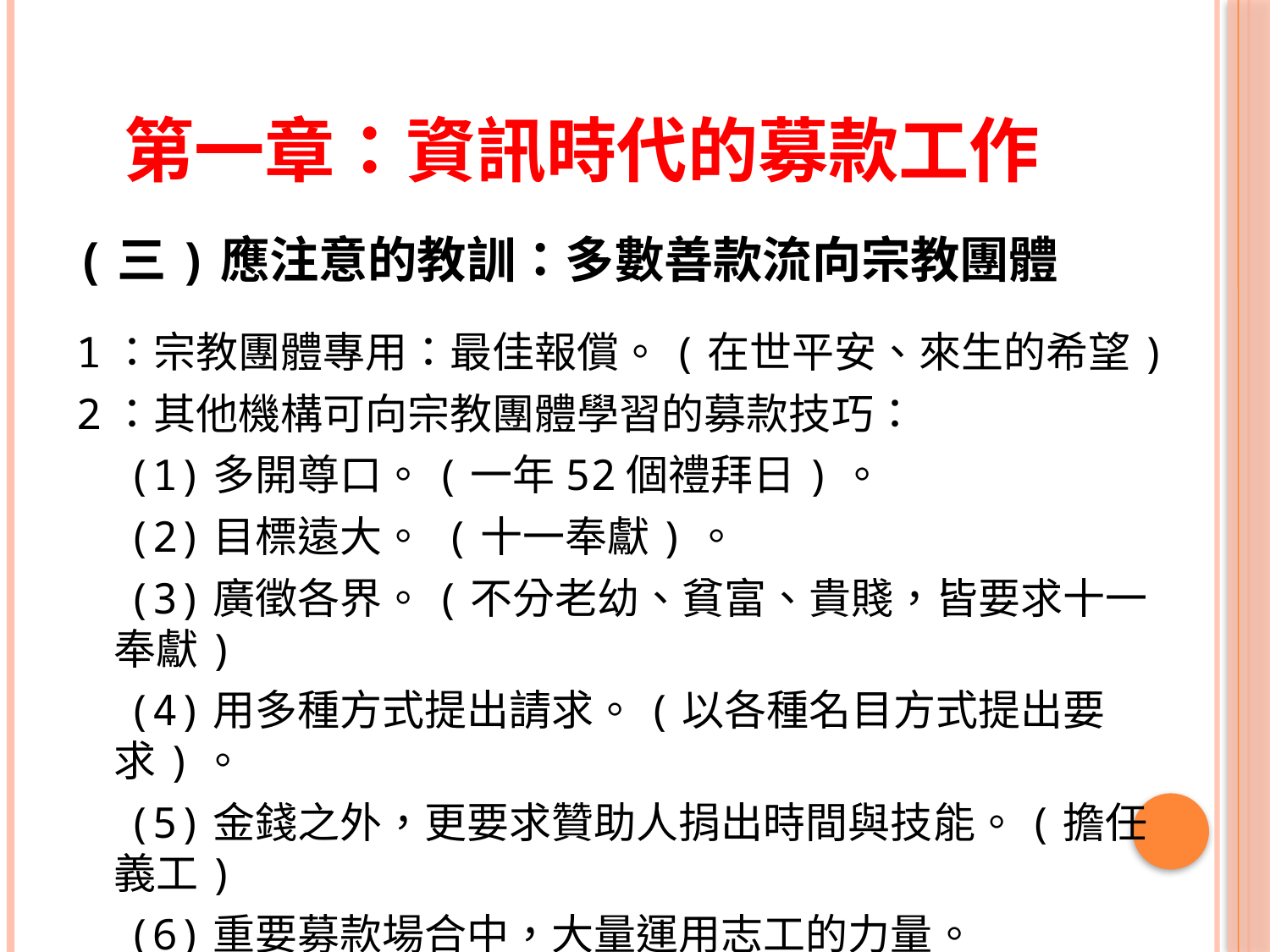

# 第一章：資訊時代的募款工作
(三)應注意的教訓：多數善款流向宗教團體

1：宗教團體專用：最佳報償。(在世平安、來生的希望)
2：其他機構可向宗教團體學習的募款技巧：
  (1)多開尊口。(一年52個禮拜日)。
  (2)目標遠大。 (十一奉獻)。
  (3)廣徵各界。(不分老幼、貧富、貴賤，皆要求十一奉獻)
  (4)用多種方式提出請求。(以各種名目方式提出要求)。
  (5)金錢之外，更要求贊助人捐出時間與技能。(擔任義工)
  (6)重要募款場合中，大量運用志工的力量。
  (7)要有長遠的眼光。(勸人終生投入，並把親友拉進來)